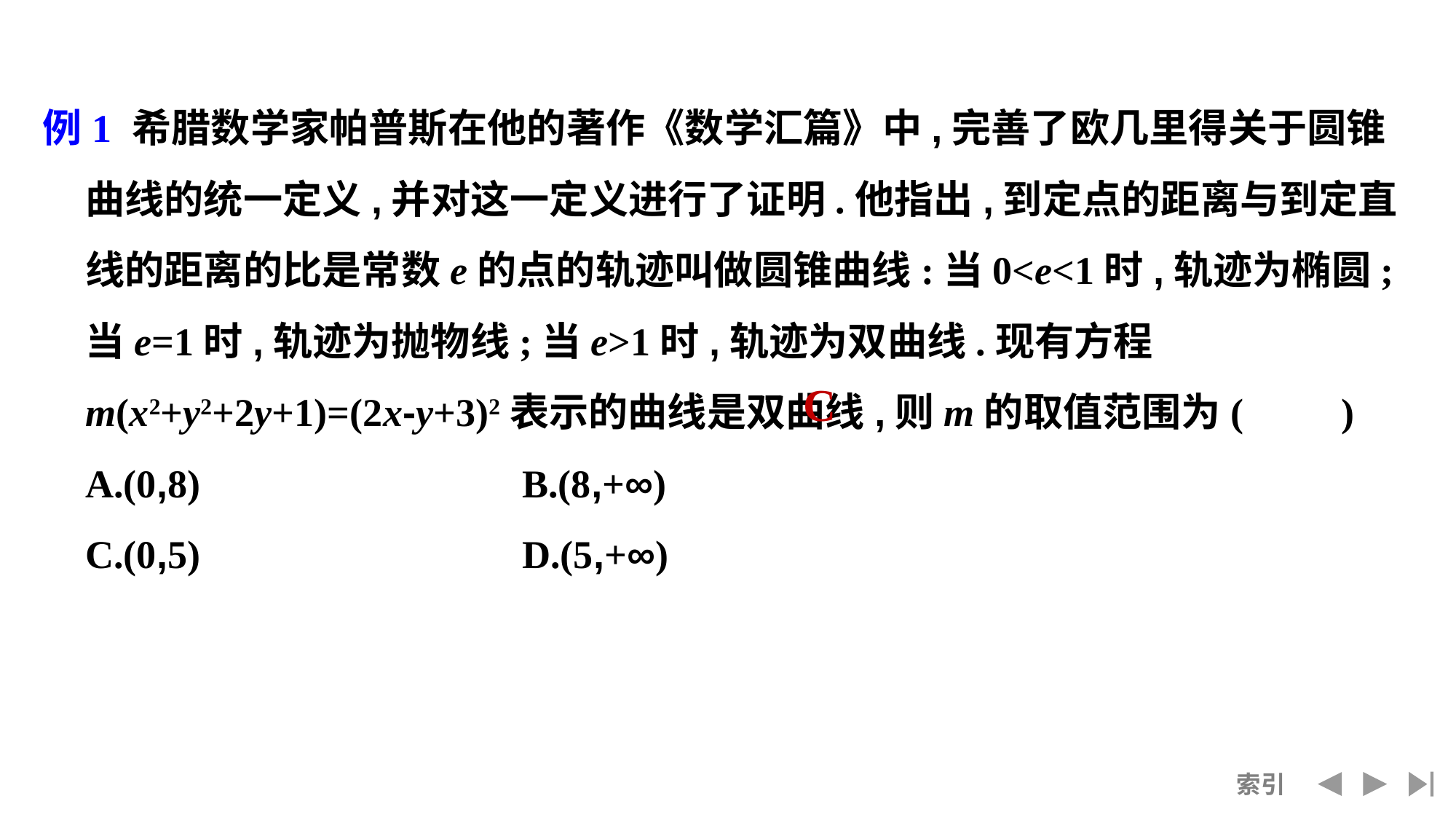

例1 希腊数学家帕普斯在他的著作《数学汇篇》中,完善了欧几里得关于圆锥曲线的统一定义,并对这一定义进行了证明.他指出,到定点的距离与到定直线的距离的比是常数e的点的轨迹叫做圆锥曲线:当0<e<1时,轨迹为椭圆;当e=1时,轨迹为抛物线;当e>1时,轨迹为双曲线.现有方程m(x2+y2+2y+1)=(2x-y+3)2表示的曲线是双曲线,则m的取值范围为(　　)
	A.(0,8)			B.(8,+∞)
	C.(0,5)			D.(5,+∞)
C